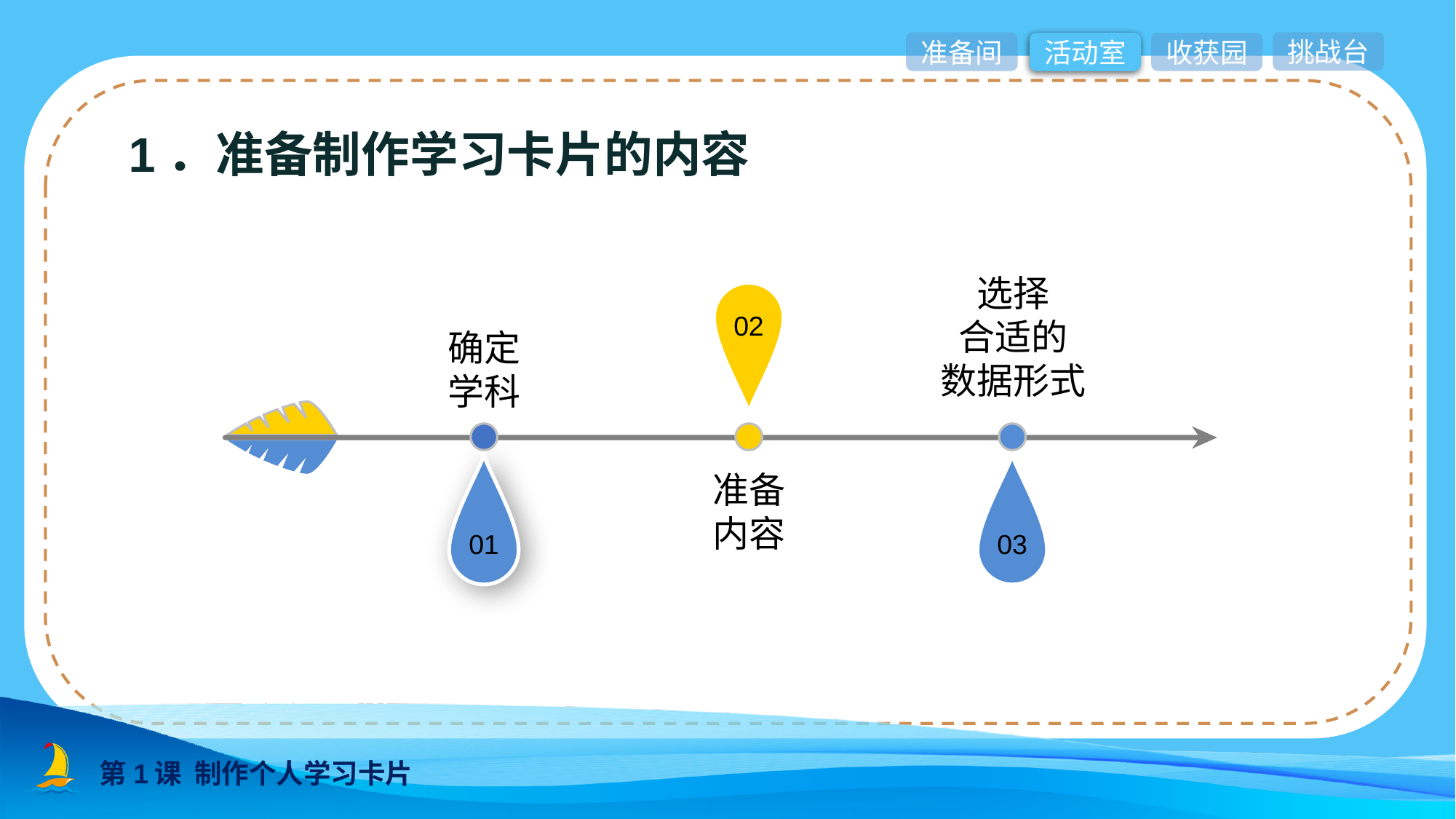

1．准备制作学习卡片的内容
选择
合适的
数据形式

02
确定
学科

准备
内容
01
03